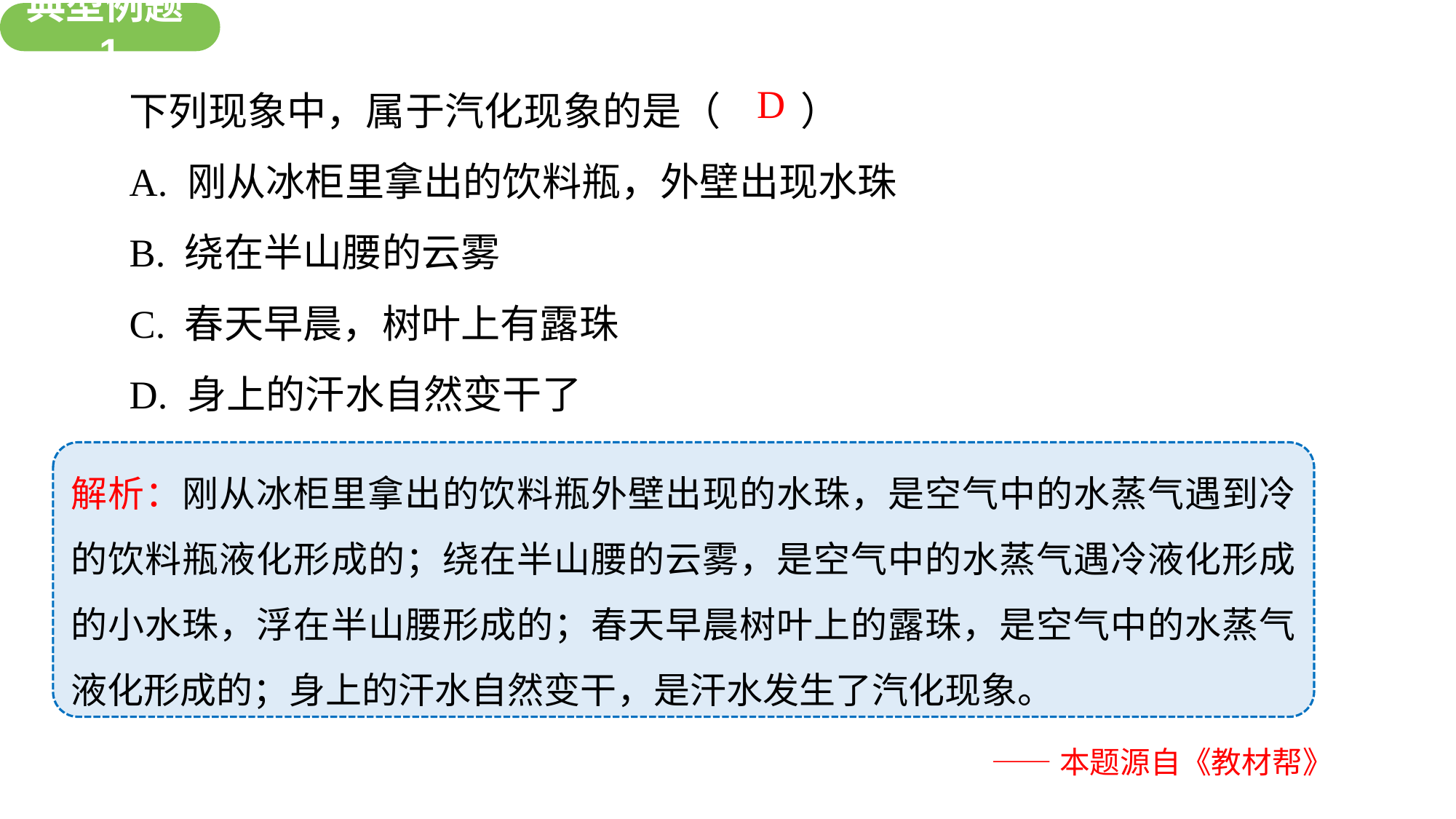

新知探究
典型例题1
下列现象中，属于汽化现象的是（         ）
A. 刚从冰柜里拿出的饮料瓶，外壁出现水珠
B. 绕在半山腰的云雾
C. 春天早晨，树叶上有露珠
D. 身上的汗水自然变干了
D
解析：刚从冰柜里拿出的饮料瓶外壁出现的水珠，是空气中的水蒸气遇到冷的饮料瓶液化形成的；绕在半山腰的云雾，是空气中的水蒸气遇冷液化形成的小水珠，浮在半山腰形成的；春天早晨树叶上的露珠，是空气中的水蒸气液化形成的；身上的汗水自然变干，是汗水发生了汽化现象。
——本题源自《教材帮》